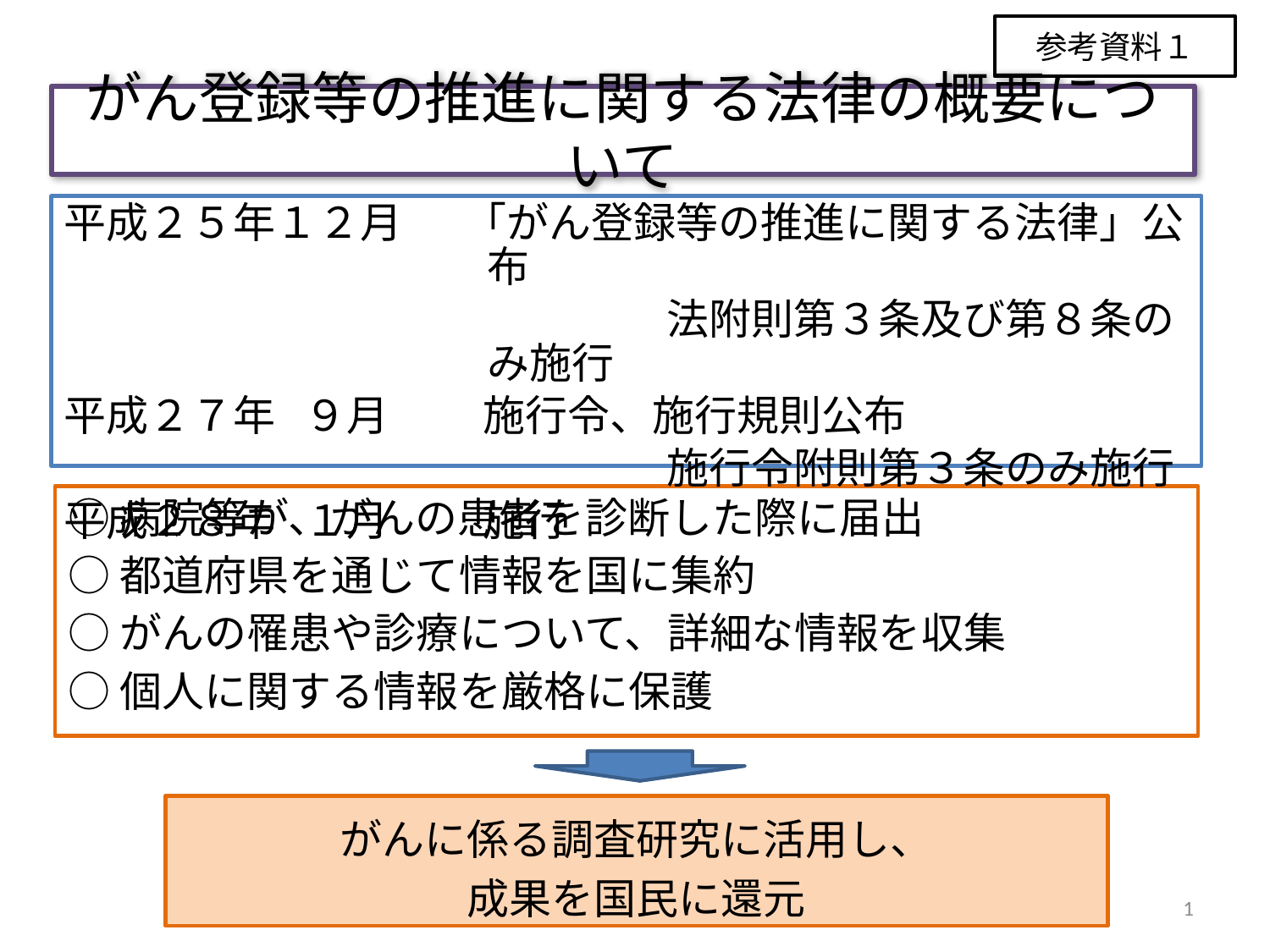

参考資料１
# がん登録等の推進に関する法律の概要について
平成２５年１２月  　「がん登録等の推進に関する法律」公布
　　　　　　　　　　　　　　 法附則第３条及び第８条のみ施行
平成２７年   ９月　　 施行令、施行規則公布
　　　　　　　　　　　　　　 施行令附則第３条のみ施行
平成２８年   １月　　 施行
○病院等が、がんの患者を診断した際に届出
○都道府県を通じて情報を国に集約
○がんの罹患や診療について、詳細な情報を収集
○個人に関する情報を厳格に保護

がんに係る調査研究に活用し、
成果を国民に還元
1